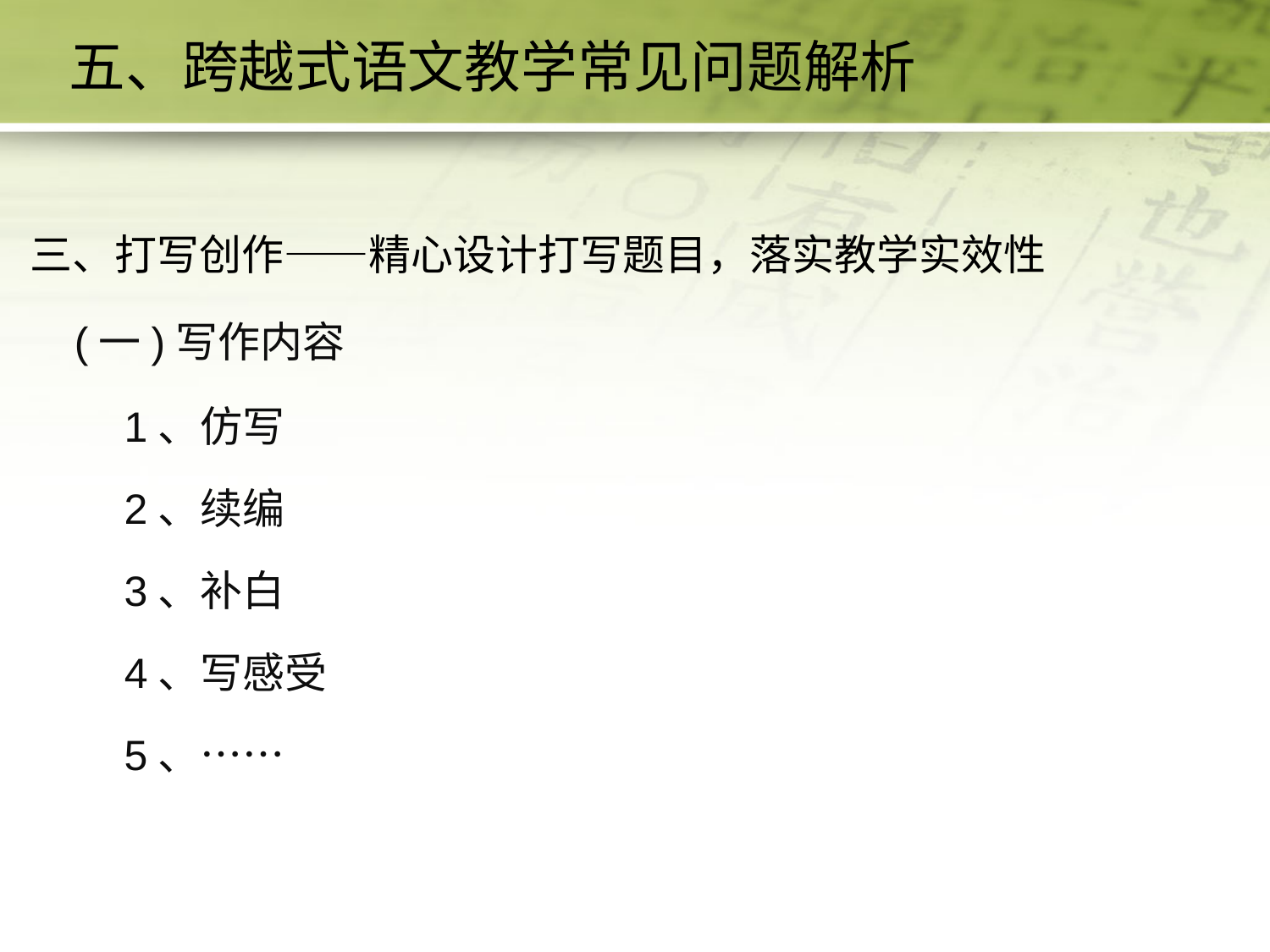

五、跨越式语文教学常见问题解析
三、打写创作——精心设计打写题目，落实教学实效性
(一)写作内容
1、仿写
2、续编
3、补白
4、写感受
5、……